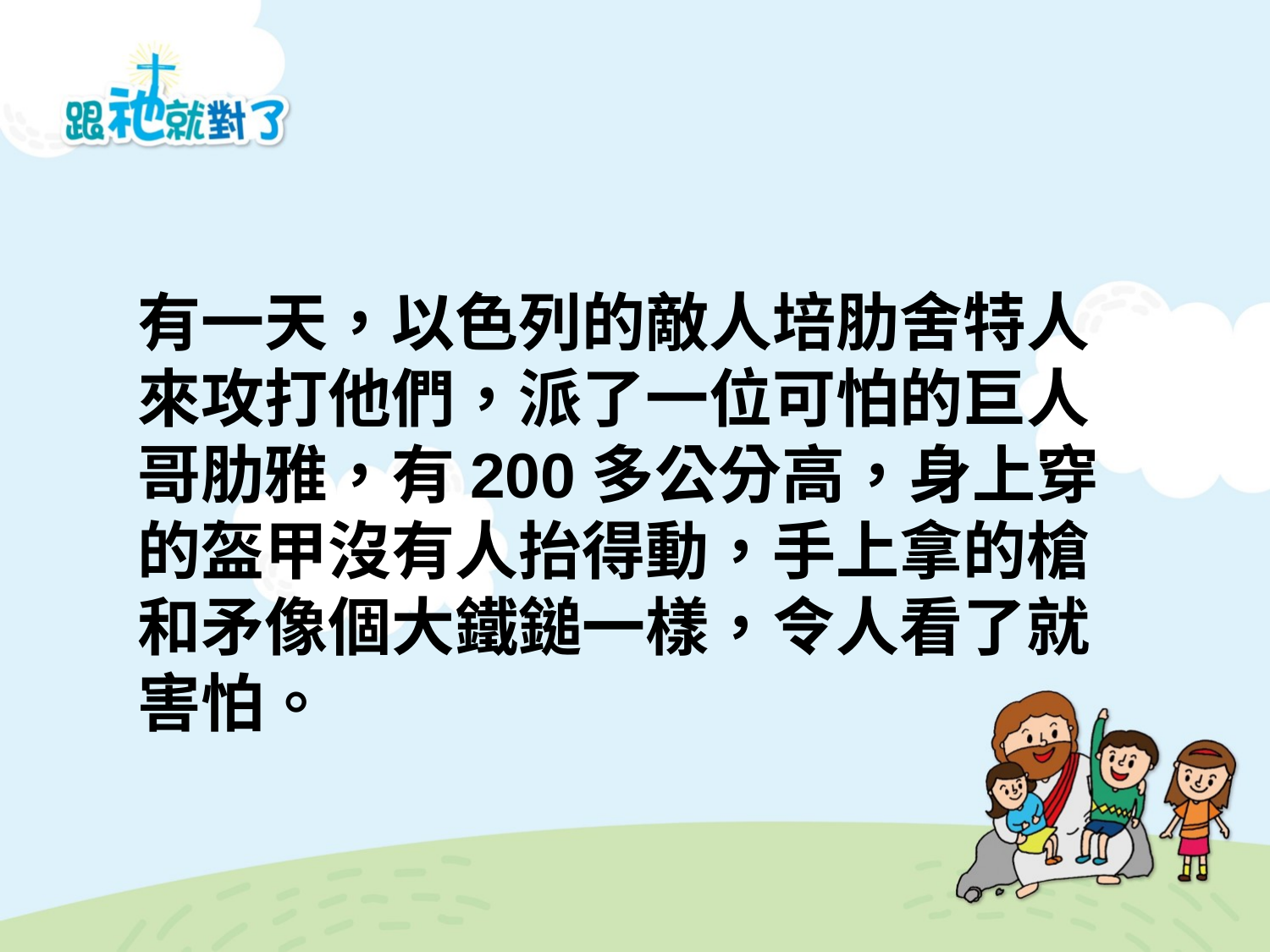

有一天，以色列的敵人培肋舍特人來攻打他們，派了一位可怕的巨人哥肋雅，有200多公分高，身上穿的盔甲沒有人抬得動，手上拿的槍和矛像個大鐵鎚一樣，令人看了就害怕。